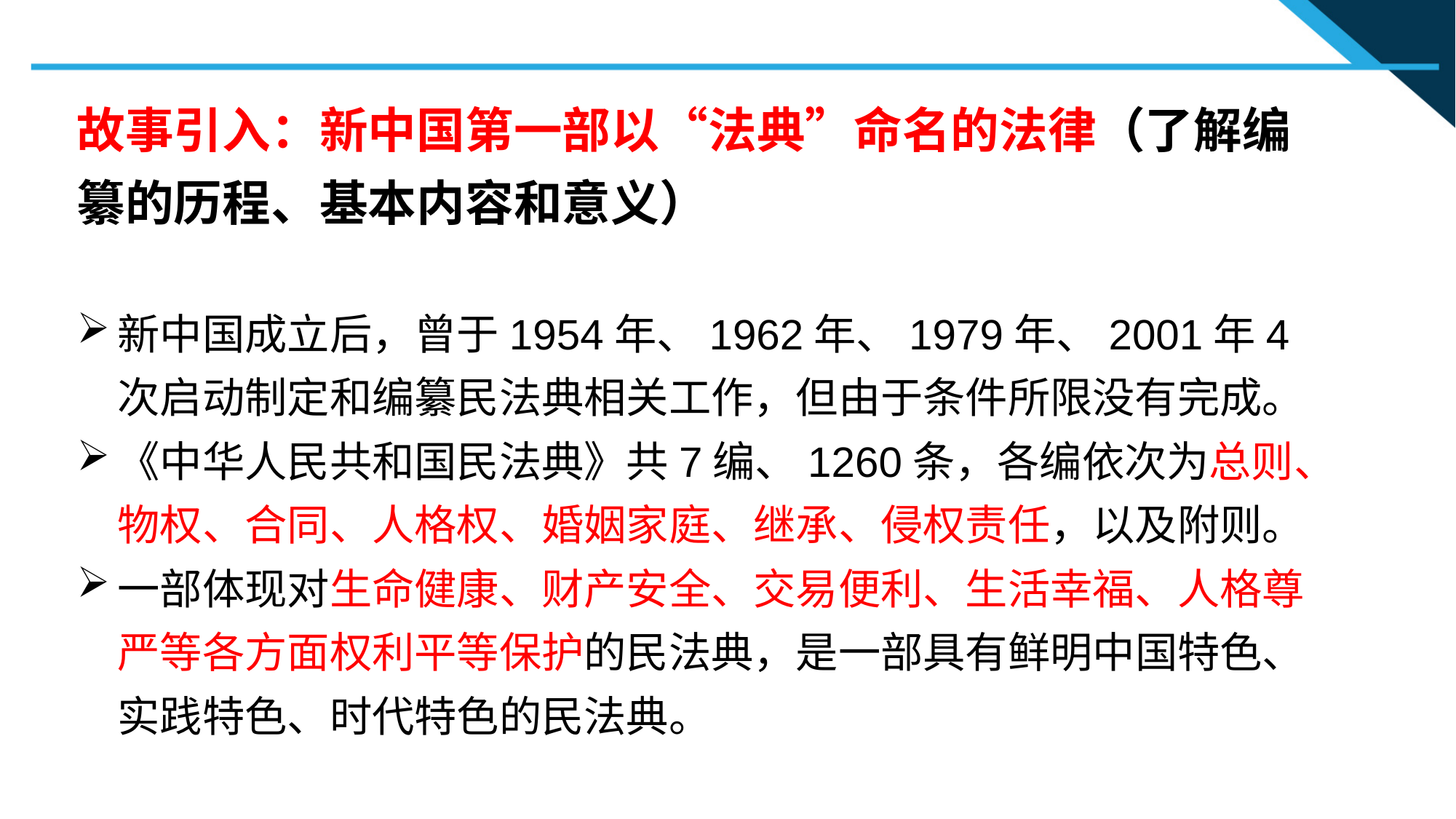

故事引入：新中国第一部以“法典”命名的法律（了解编纂的历程、基本内容和意义）

新中国成立后，曾于1954年、1962年、1979年、2001年4次启动制定和编纂民法典相关工作，但由于条件所限没有完成。
《中华人民共和国民法典》共7编、1260条，各编依次为总则、物权、合同、人格权、婚姻家庭、继承、侵权责任，以及附则。
一部体现对生命健康、财产安全、交易便利、生活幸福、人格尊严等各方面权利平等保护的民法典，是一部具有鲜明中国特色、实践特色、时代特色的民法典。